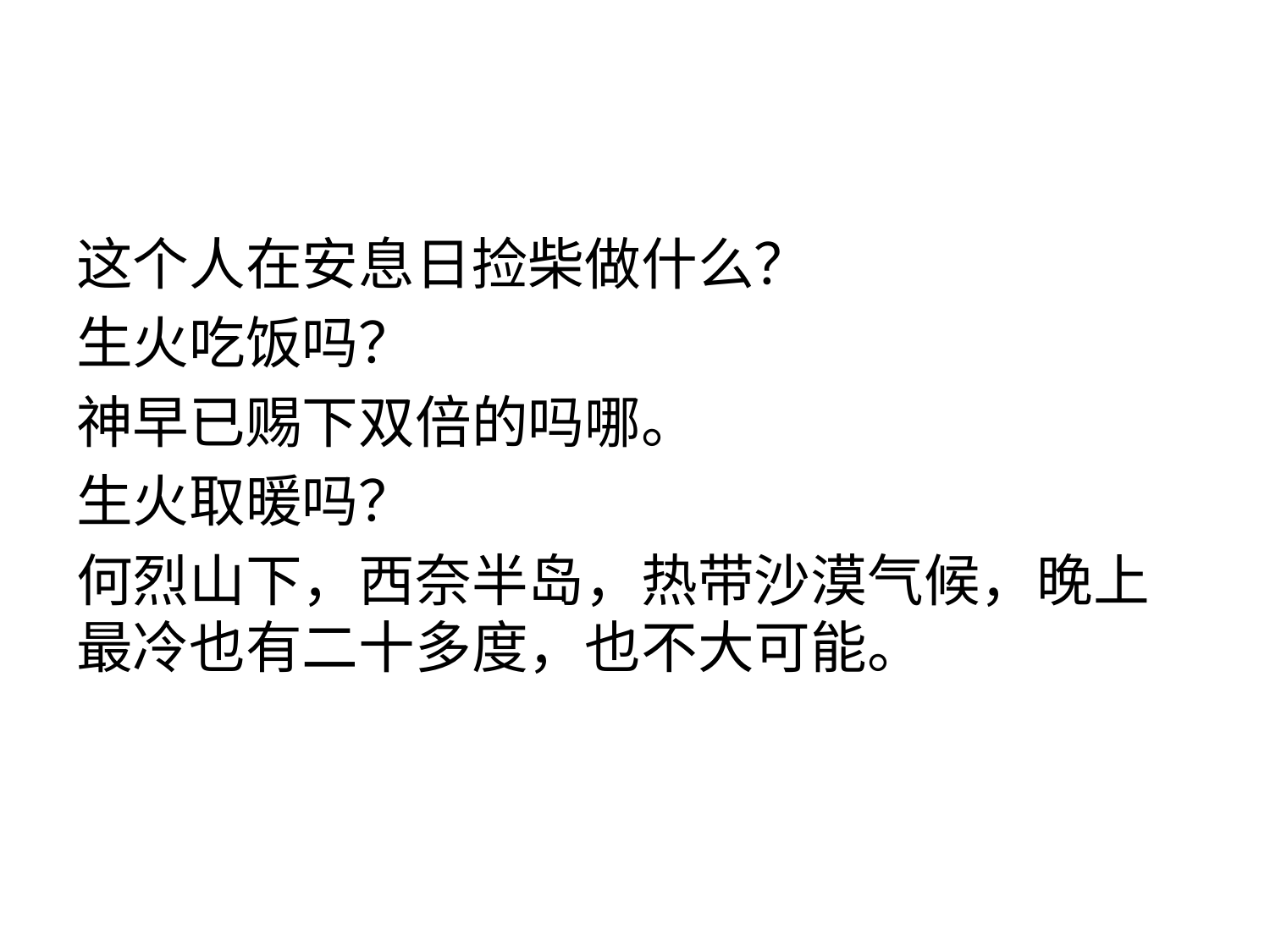

#
这个人在安息日捡柴做什么？
生火吃饭吗？
神早已赐下双倍的吗哪。
生火取暖吗？
何烈山下，西奈半岛，热带沙漠气候，晚上最冷也有二十多度，也不大可能。